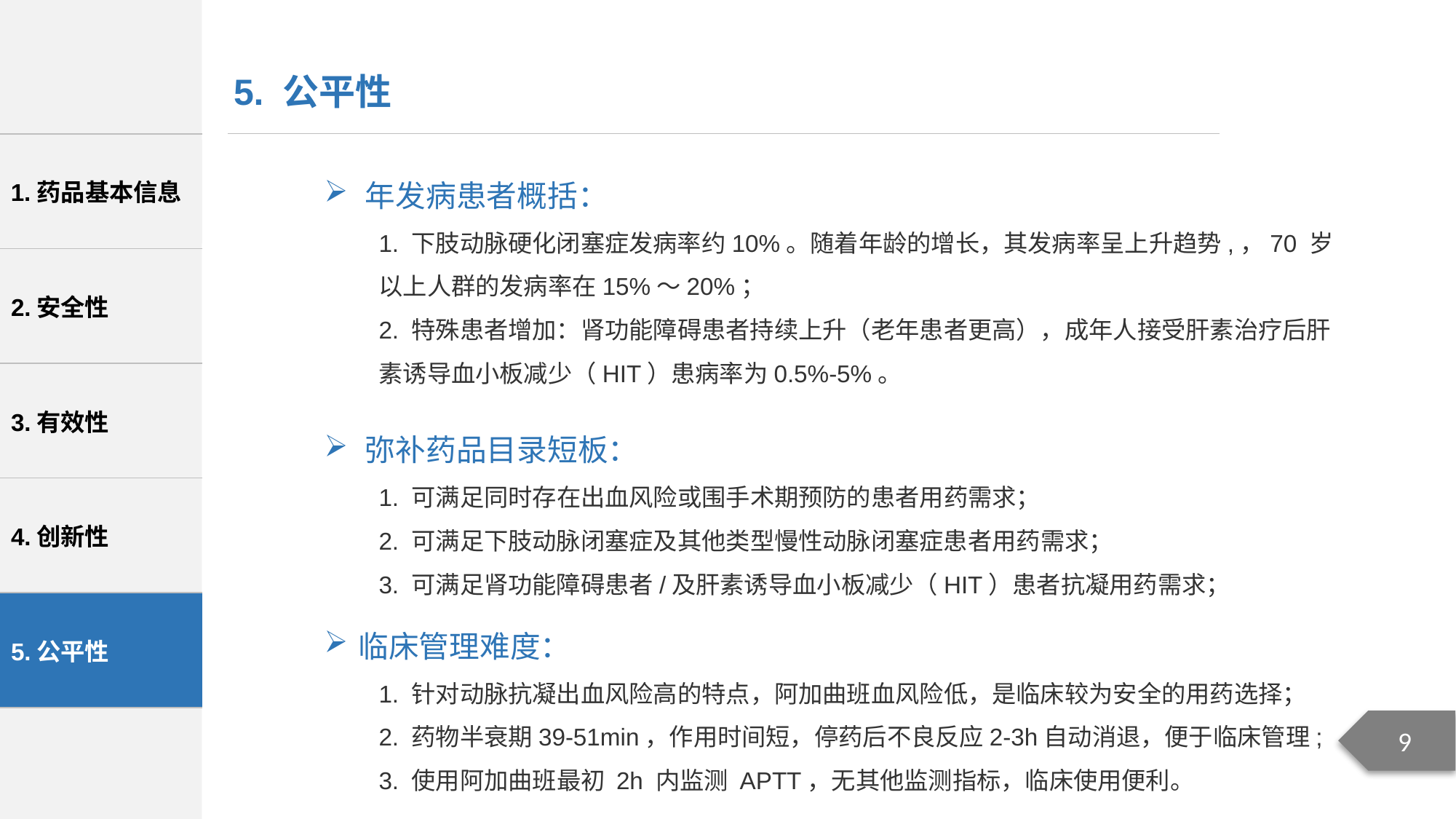

5. 公平性
年发病患者概括：
1. 下肢动脉硬化闭塞症发病率约10%。随着年龄的增长，其发病率呈上升趋势,，70 岁以上人群的发病率在15%～20%；
2. 特殊患者增加：肾功能障碍患者持续上升（老年患者更高），成年人接受肝素治疗后肝素诱导血小板减少（HIT）患病率为0.5%-5%。

弥补药品目录短板：
1. 可满足同时存在出血风险或围手术期预防的患者用药需求；
2. 可满足下肢动脉闭塞症及其他类型慢性动脉闭塞症患者用药需求；
3. 可满足肾功能障碍患者/及肝素诱导血小板减少（HIT）患者抗凝用药需求；

临床管理难度：
1. 针对动脉抗凝出血风险高的特点，阿加曲班血风险低，是临床较为安全的用药选择；
2. 药物半衰期39-51min，作用时间短，停药后不良反应2-3h自动消退，便于临床管理;
3. 使用阿加曲班最初 2h 内监测 APTT，无其他监测指标，临床使用便利。